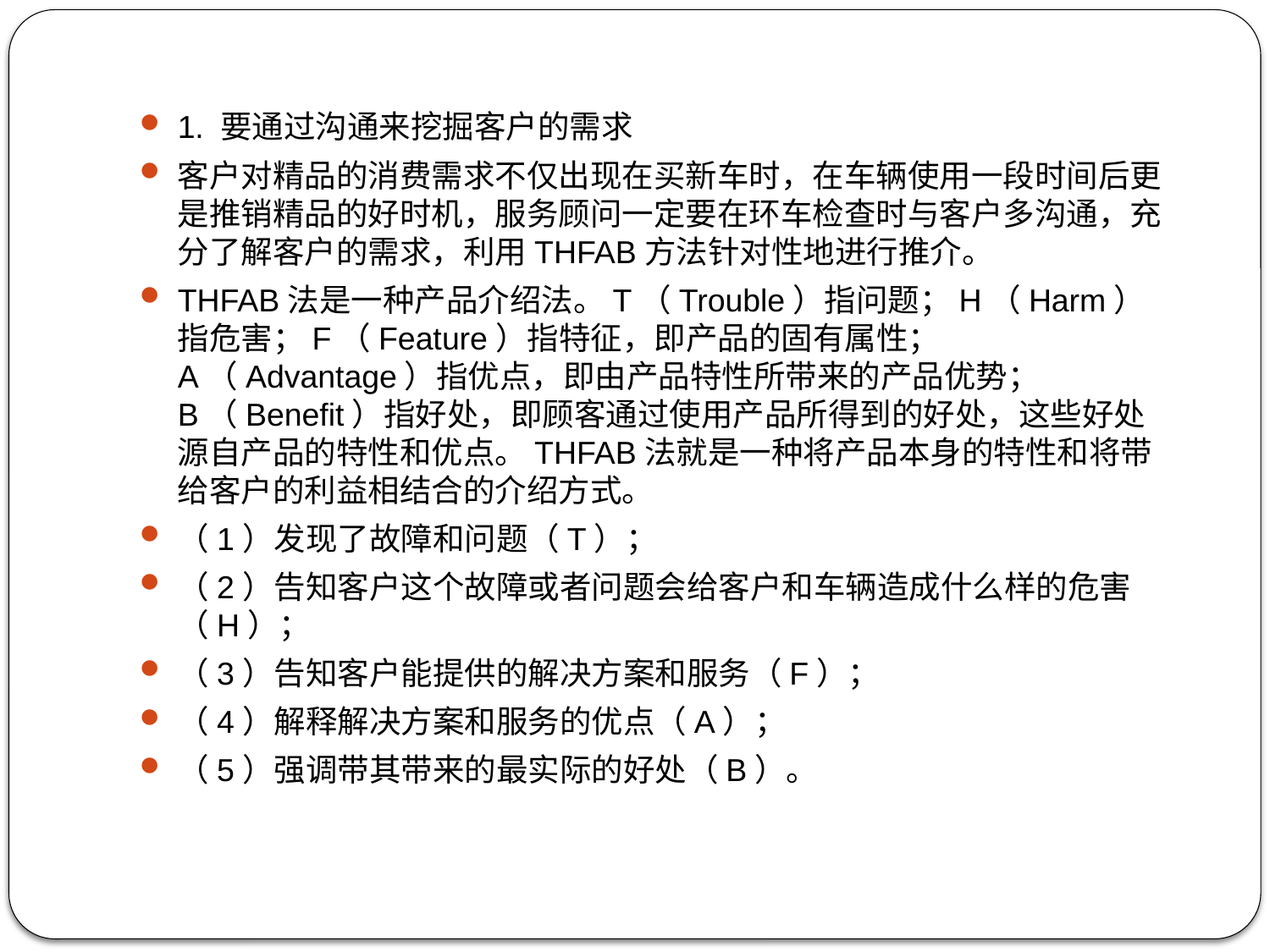

1. 要通过沟通来挖掘客户的需求
客户对精品的消费需求不仅出现在买新车时，在车辆使用一段时间后更是推销精品的好时机，服务顾问一定要在环车检查时与客户多沟通，充分了解客户的需求，利用THFAB方法针对性地进行推介。
THFAB法是一种产品介绍法。T（Trouble）指问题；H（Harm）指危害；F（Feature）指特征，即产品的固有属性；A（Advantage）指优点，即由产品特性所带来的产品优势；B（Benefit）指好处，即顾客通过使用产品所得到的好处，这些好处源自产品的特性和优点。THFAB法就是一种将产品本身的特性和将带给客户的利益相结合的介绍方式。
（1）发现了故障和问题（T）；
（2）告知客户这个故障或者问题会给客户和车辆造成什么样的危害（H）；
（3）告知客户能提供的解决方案和服务（F）；
（4）解释解决方案和服务的优点（A）；
（5）强调带其带来的最实际的好处（B）。